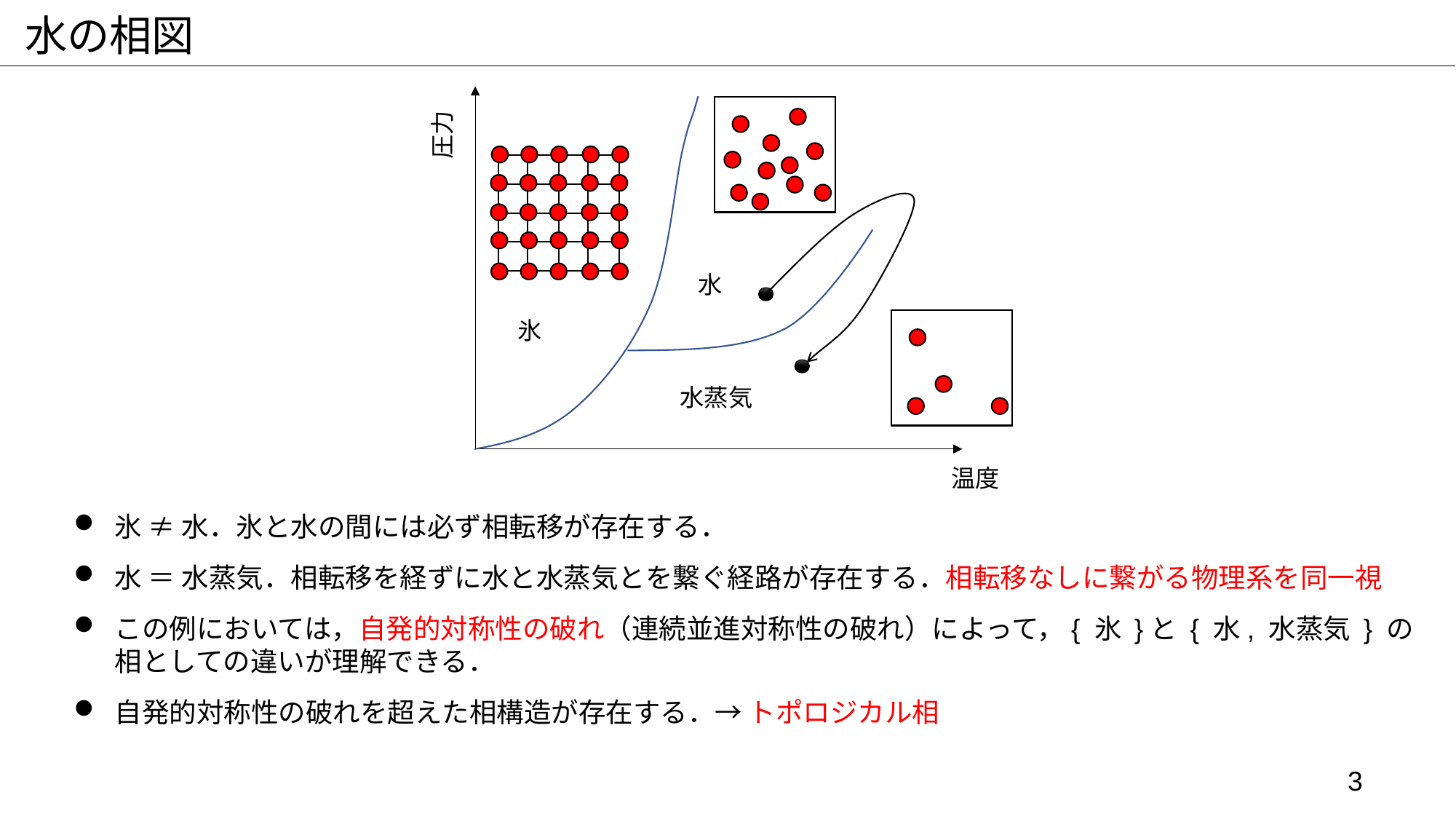

水の相図

圧力

水

氷

水蒸気
温度
氷 ≠ 水．氷と水の間には必ず相転移が存在する．
水 ＝ 水蒸気．相転移を経ずに水と水蒸気とを繋ぐ経路が存在する．相転移なしに繋がる物理系を同一視
この例においては，自発的対称性の破れ（連続並進対称性の破れ）によって，{ 氷 }と { 水, 水蒸気 } の相としての違いが理解できる．
自発的対称性の破れを超えた相構造が存在する．→ トポロジカル相